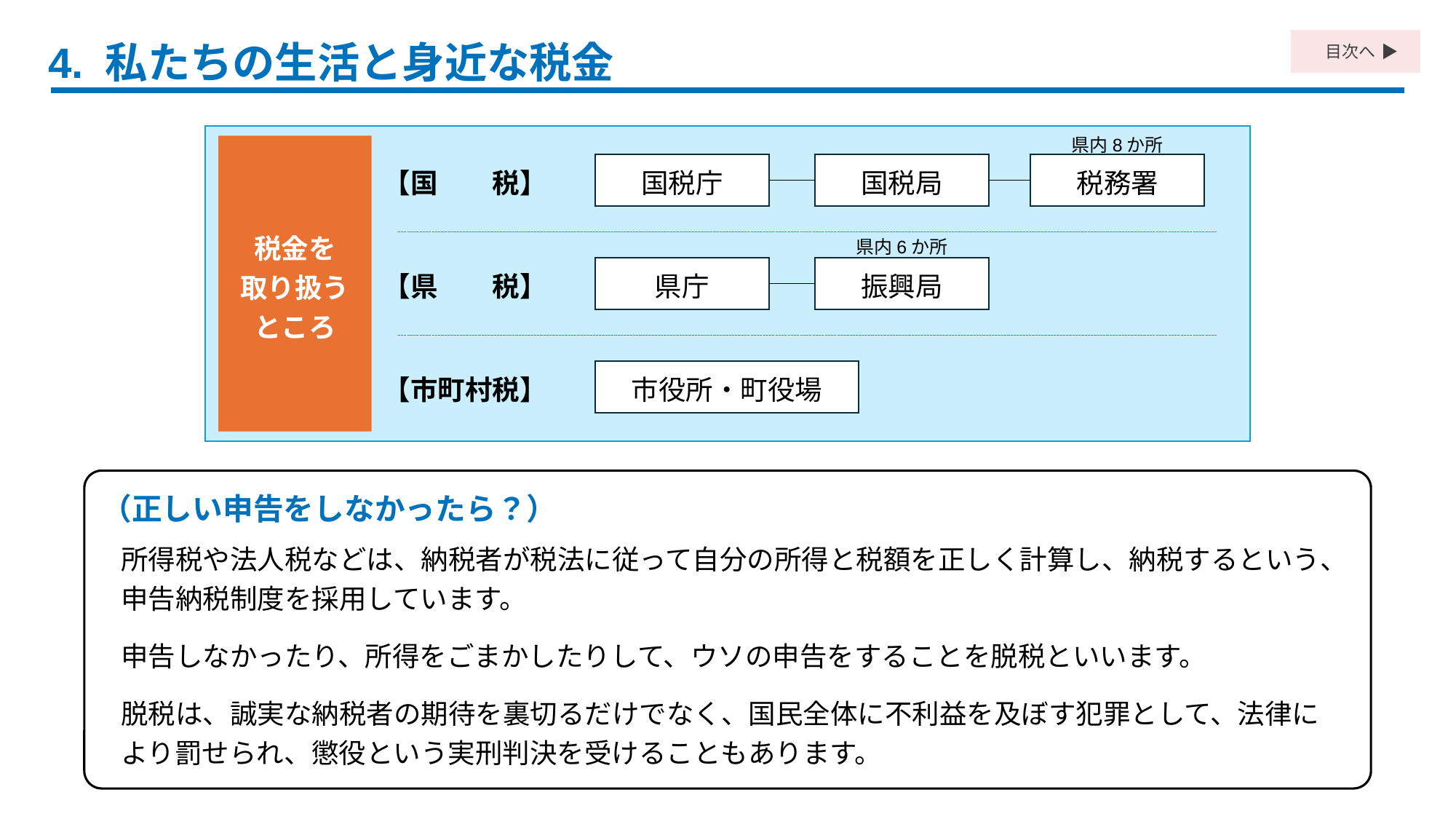

4. 私たちの生活と身近な税金
目次へ

県内8か所

【国　　税】
国税庁
国税局
税務署
税金を
取り扱う
ところ
県内6か所

【県　　税】
県庁
振興局

【市町村税】
市役所・町役場

（正しい申告をしなかったら？）
所得税や法人税などは、納税者が税法に従って自分の所得と税額を正しく計算し、納税するという、申告納税制度を採用しています。
申告しなかったり、所得をごまかしたりして、ウソの申告をすることを脱税といいます。
脱税は、誠実な納税者の期待を裏切るだけでなく、国民全体に不利益を及ぼす犯罪として、法律により罰せられ、懲役という実刑判決を受けることもあります。